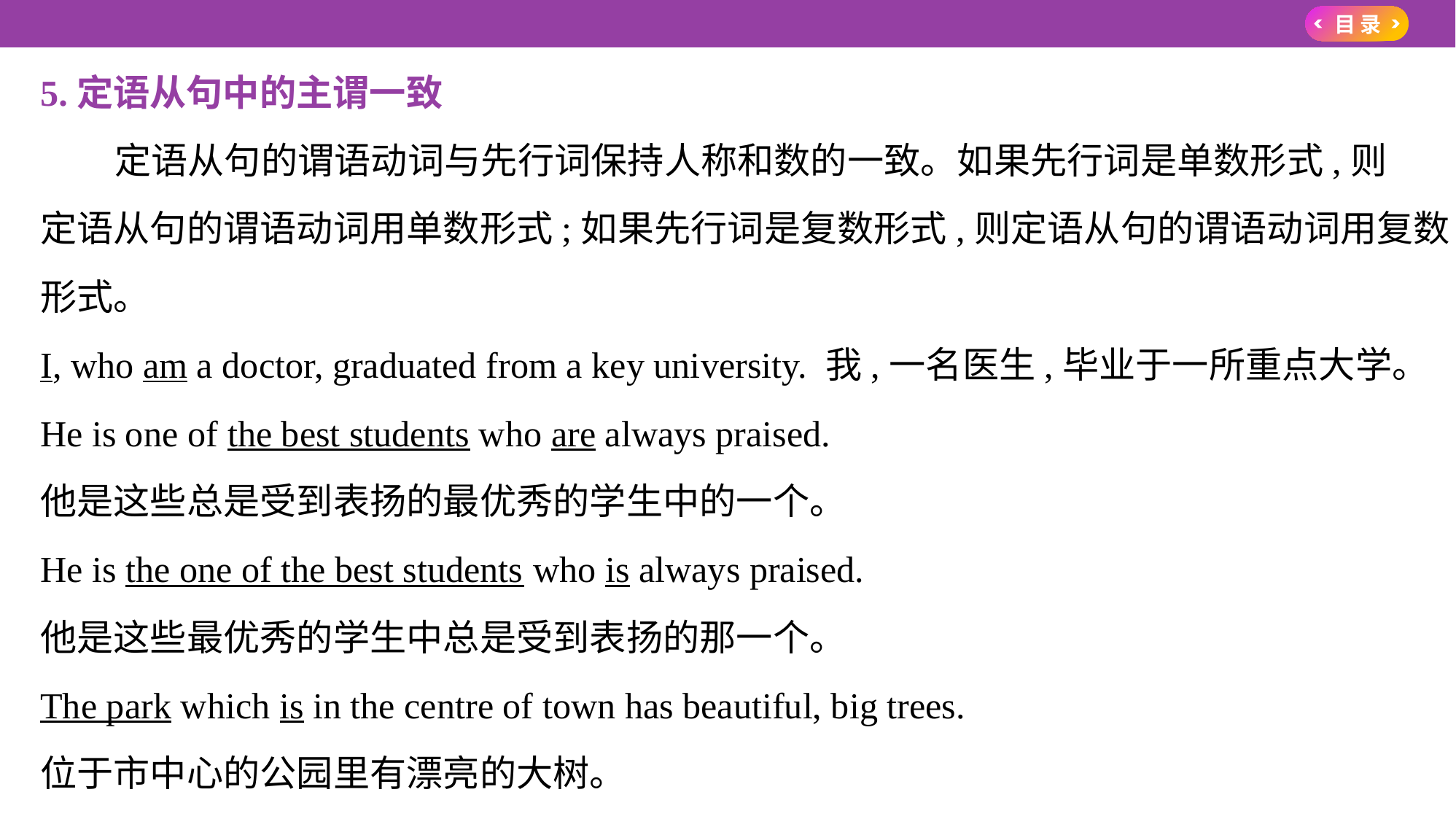

5.定语从句中的主谓一致
        定语从句的谓语动词与先行词保持人称和数的一致。如果先行词是单数形式,则
定语从句的谓语动词用单数形式;如果先行词是复数形式,则定语从句的谓语动词用复数
形式。
I, who am a doctor, graduated from a key university. 我,一名医生,毕业于一所重点大学。
He is one of the best students who are always praised.
他是这些总是受到表扬的最优秀的学生中的一个。
He is the one of the best students who is always praised.
他是这些最优秀的学生中总是受到表扬的那一个。
The park which is in the centre of town has beautiful, big trees.
位于市中心的公园里有漂亮的大树。